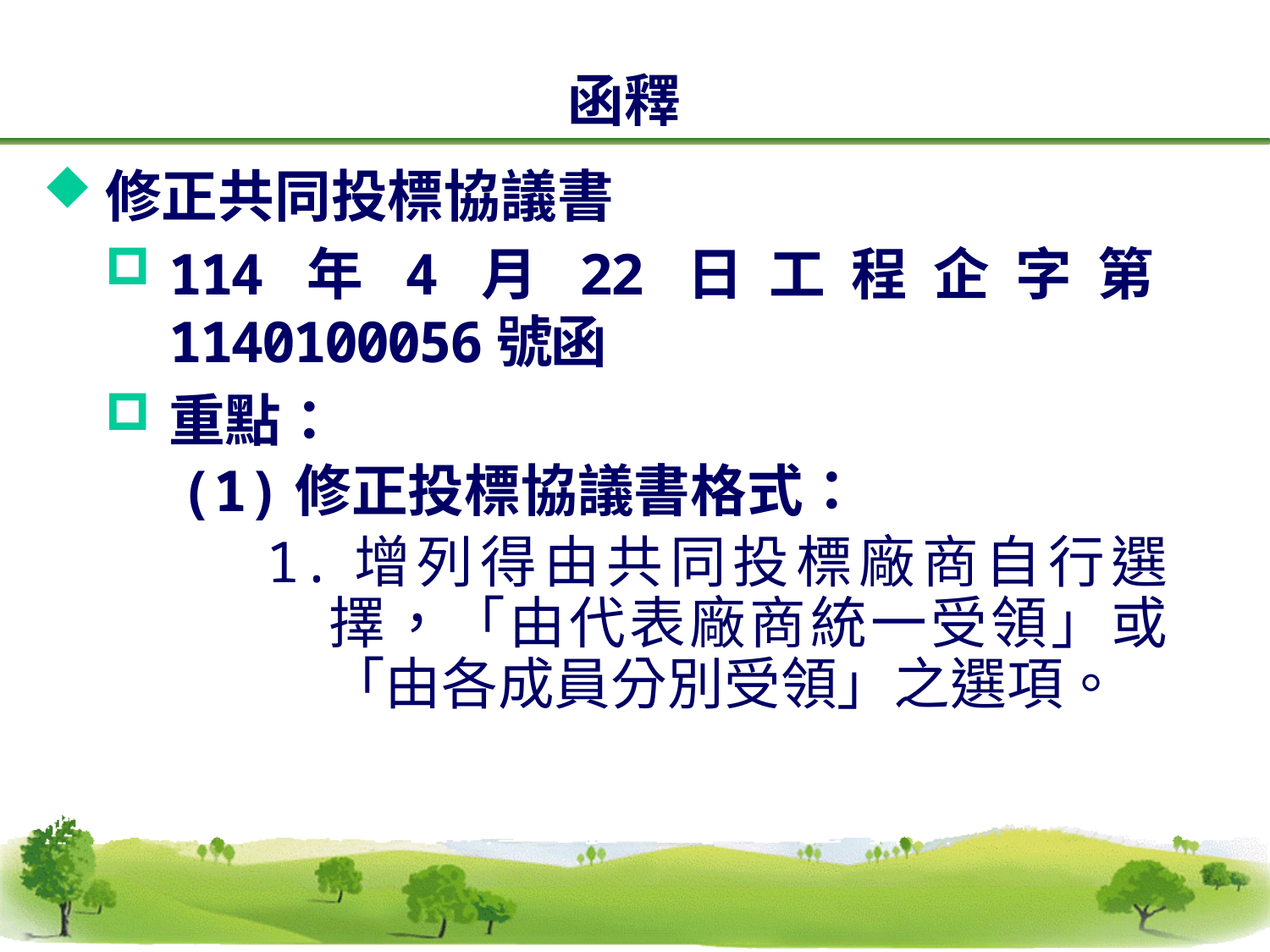

函釋
修正共同投標協議書
114年4月22日工程企字第1140100056號函
重點：
(1)修正投標協議書格式：
1.增列得由共同投標廠商自行選擇，「由代表廠商統一受領」或「由各成員分別受領」之選項。